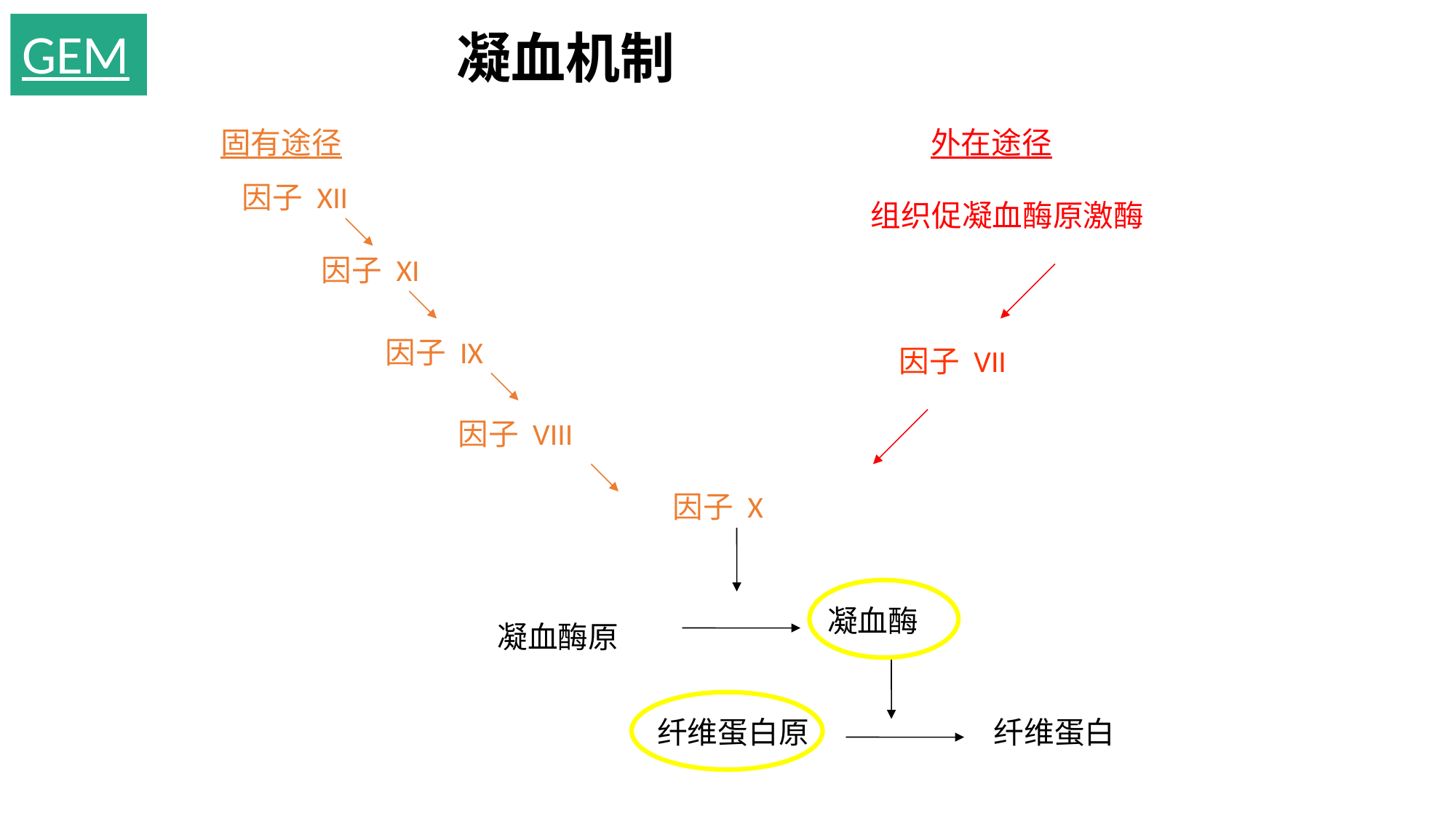

GEM
凝血机制
固有途径
外在途径
因子 XII
组织促凝血酶原激酶

因子 XI

因子 IX
因子 VII

因子 VIII

因子 X

凝血酶
凝血酶原

纤维蛋白原
纤维蛋白